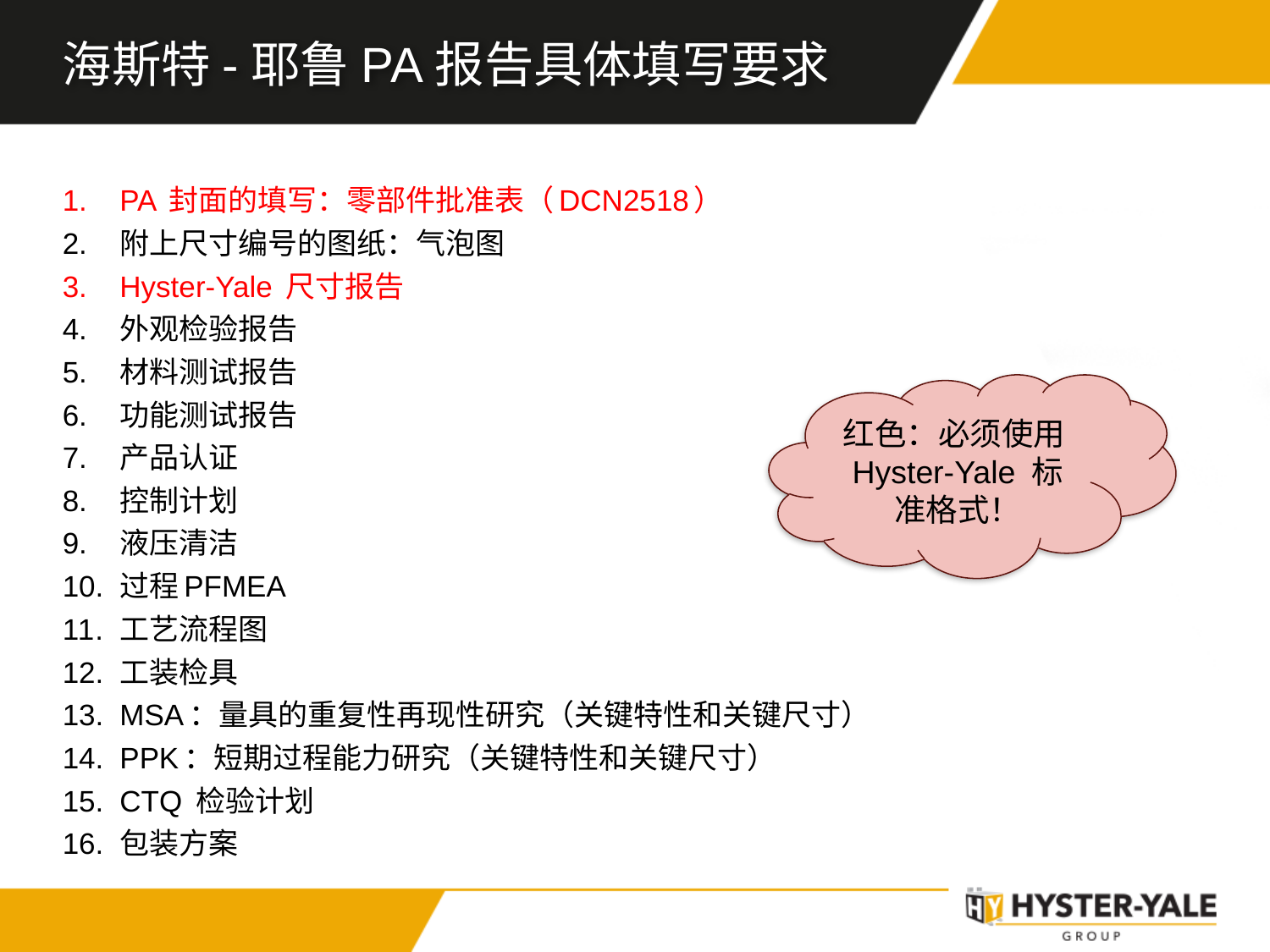

# 海斯特-耶鲁PA报告具体填写要求

PA 封面的填写：零部件批准表（DCN2518）
附上尺寸编号的图纸：气泡图
Hyster-Yale 尺寸报告
外观检验报告
材料测试报告
功能测试报告
产品认证
控制计划
液压清洁
过程PFMEA
工艺流程图
工装检具
MSA：量具的重复性再现性研究（关键特性和关键尺寸）
PPK：短期过程能力研究（关键特性和关键尺寸）
CTQ 检验计划
包装方案

红色：必须使用Hyster-Yale 标准格式！